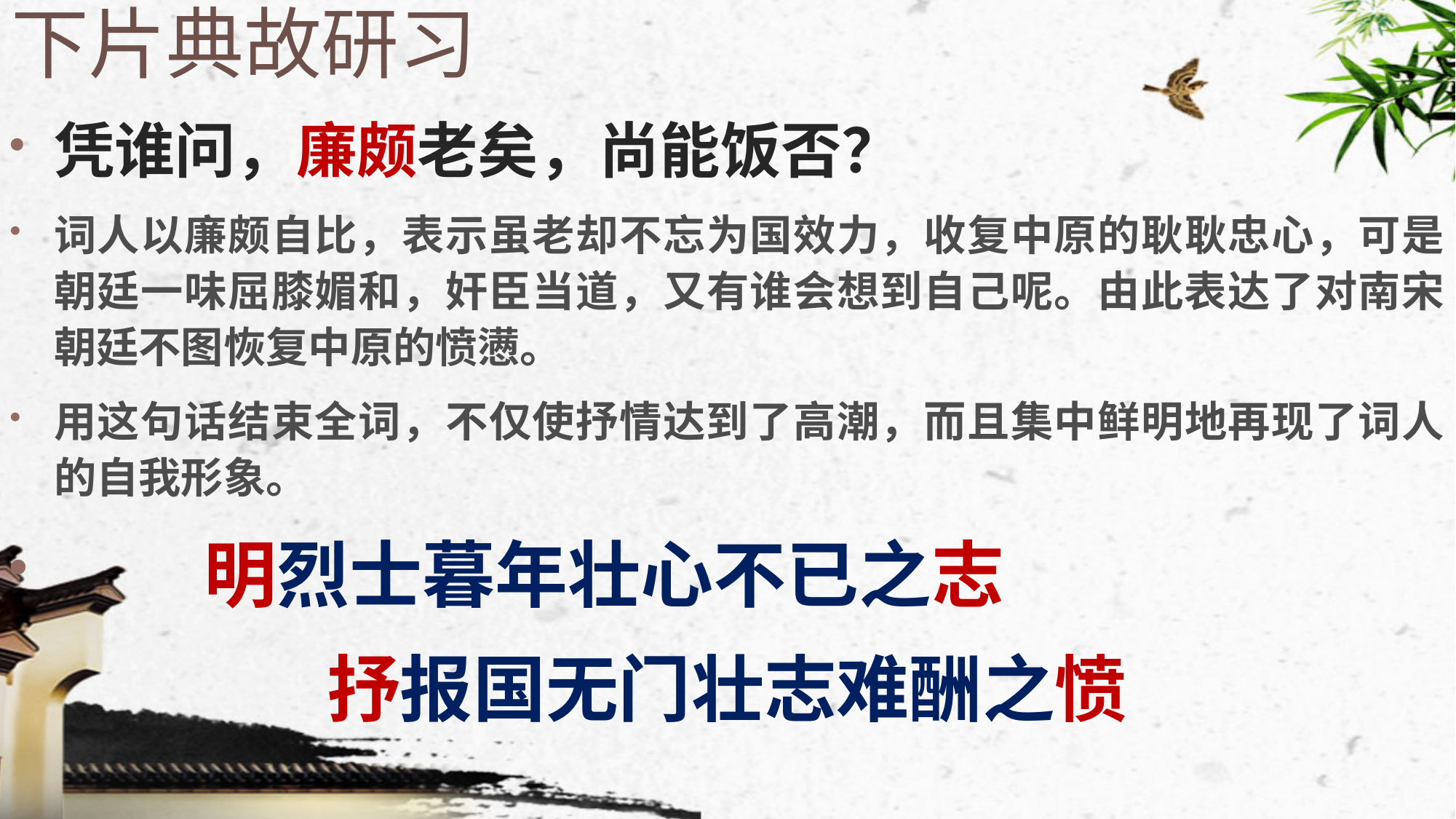

# 下片典故研习
凭谁问，廉颇老矣，尚能饭否？
词人以廉颇自比，表示虽老却不忘为国效力，收复中原的耿耿忠心，可是朝廷一味屈膝媚和，奸臣当道，又有谁会想到自己呢。由此表达了对南宋朝廷不图恢复中原的愤懑。
用这句话结束全词，不仅使抒情达到了高潮，而且集中鲜明地再现了词人的自我形象。
        明烈士暮年壮心不已之志
抒报国无门壮志难酬之愤